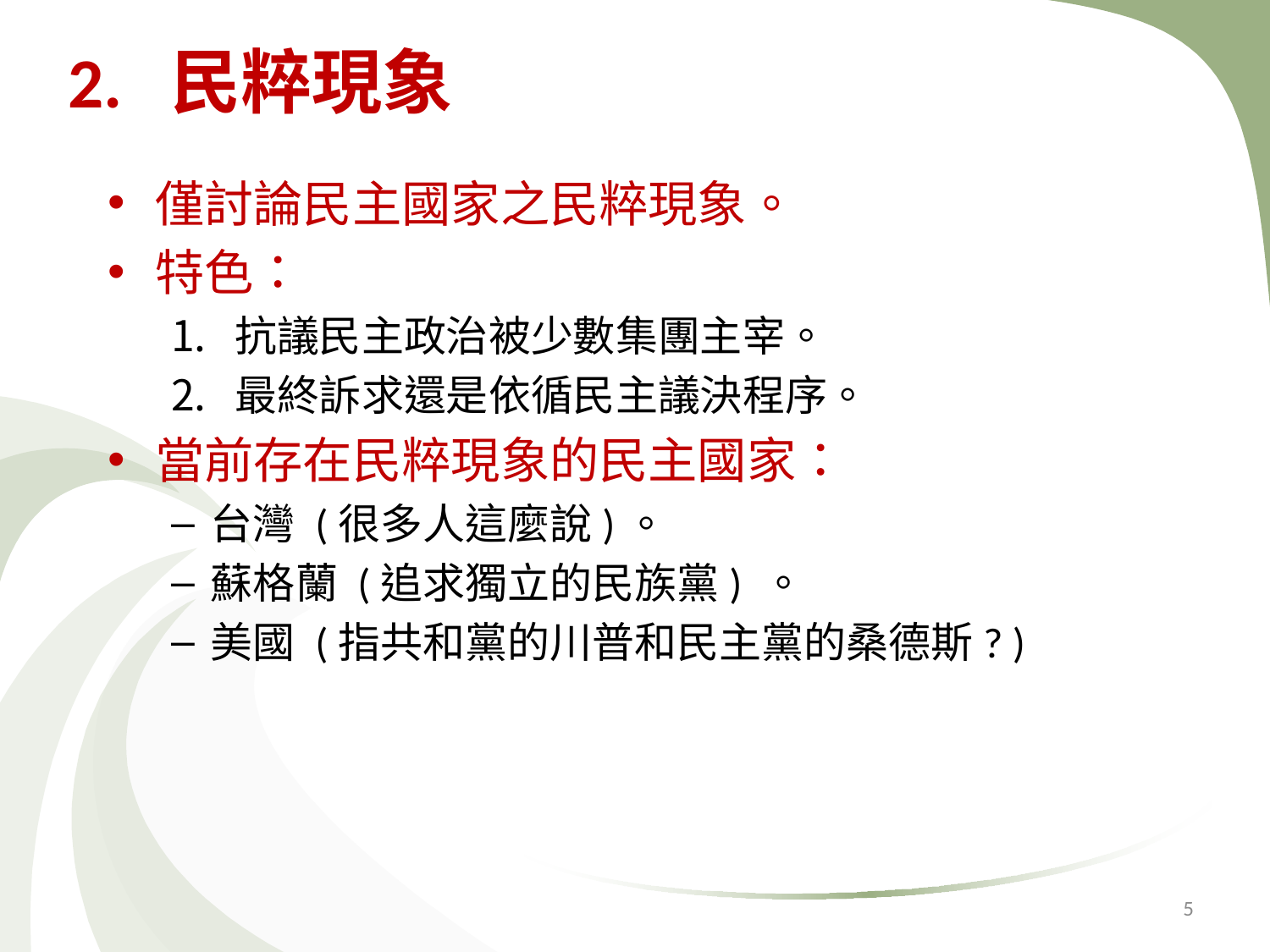

# 2.  民粹現象
僅討論民主國家之民粹現象。
特色：
抗議民主政治被少數集團主宰。
最終訴求還是依循民主議決程序。
當前存在民粹現象的民主國家：
台灣 (很多人這麼說)。
蘇格蘭 (追求獨立的民族黨) 。
美國 (指共和黨的川普和民主黨的桑德斯? )

5